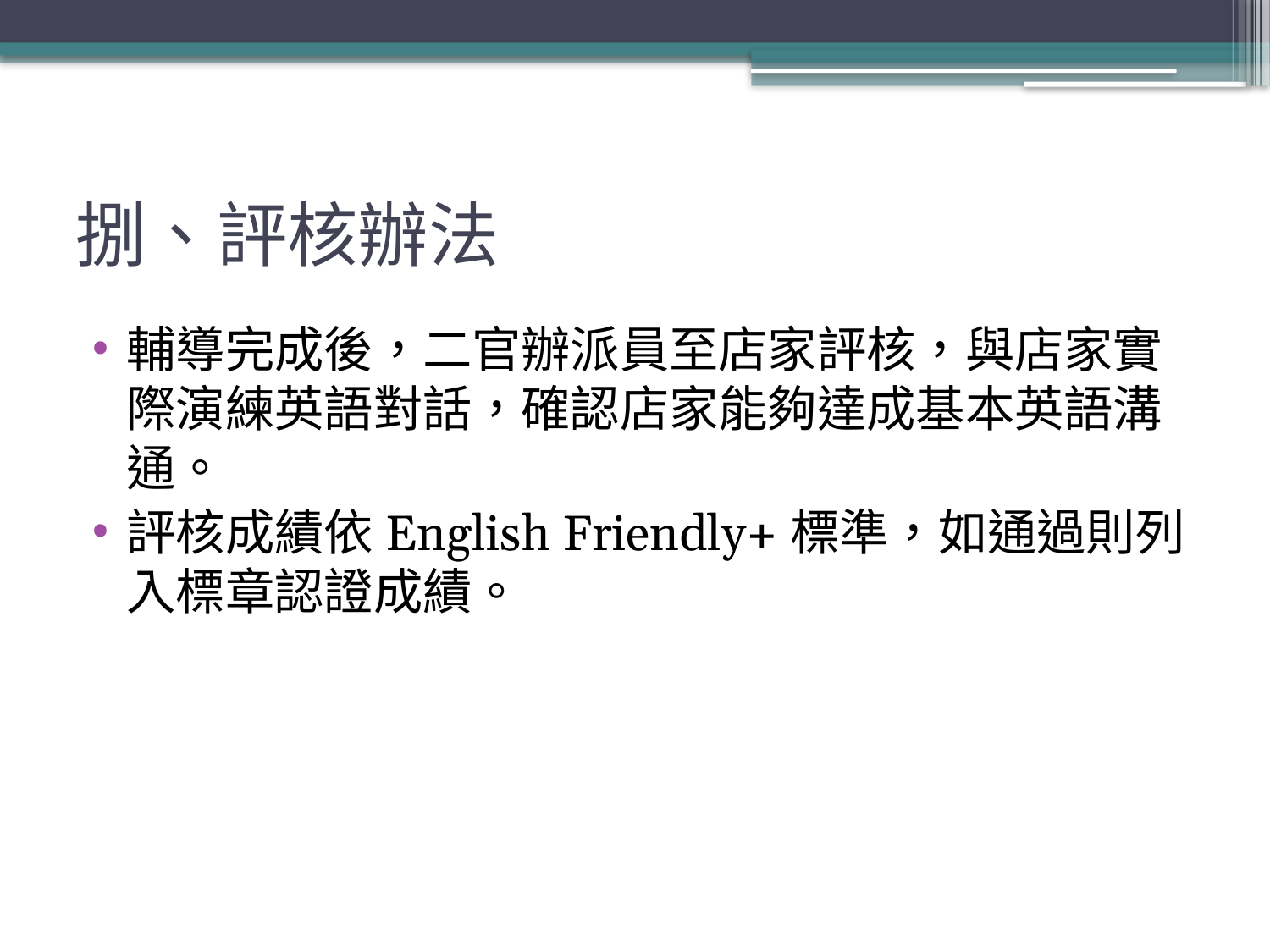

# 捌、評核辦法
輔導完成後，二官辦派員至店家評核，與店家實際演練英語對話，確認店家能夠達成基本英語溝通。
評核成績依English Friendly+標準，如通過則列入標章認證成績。